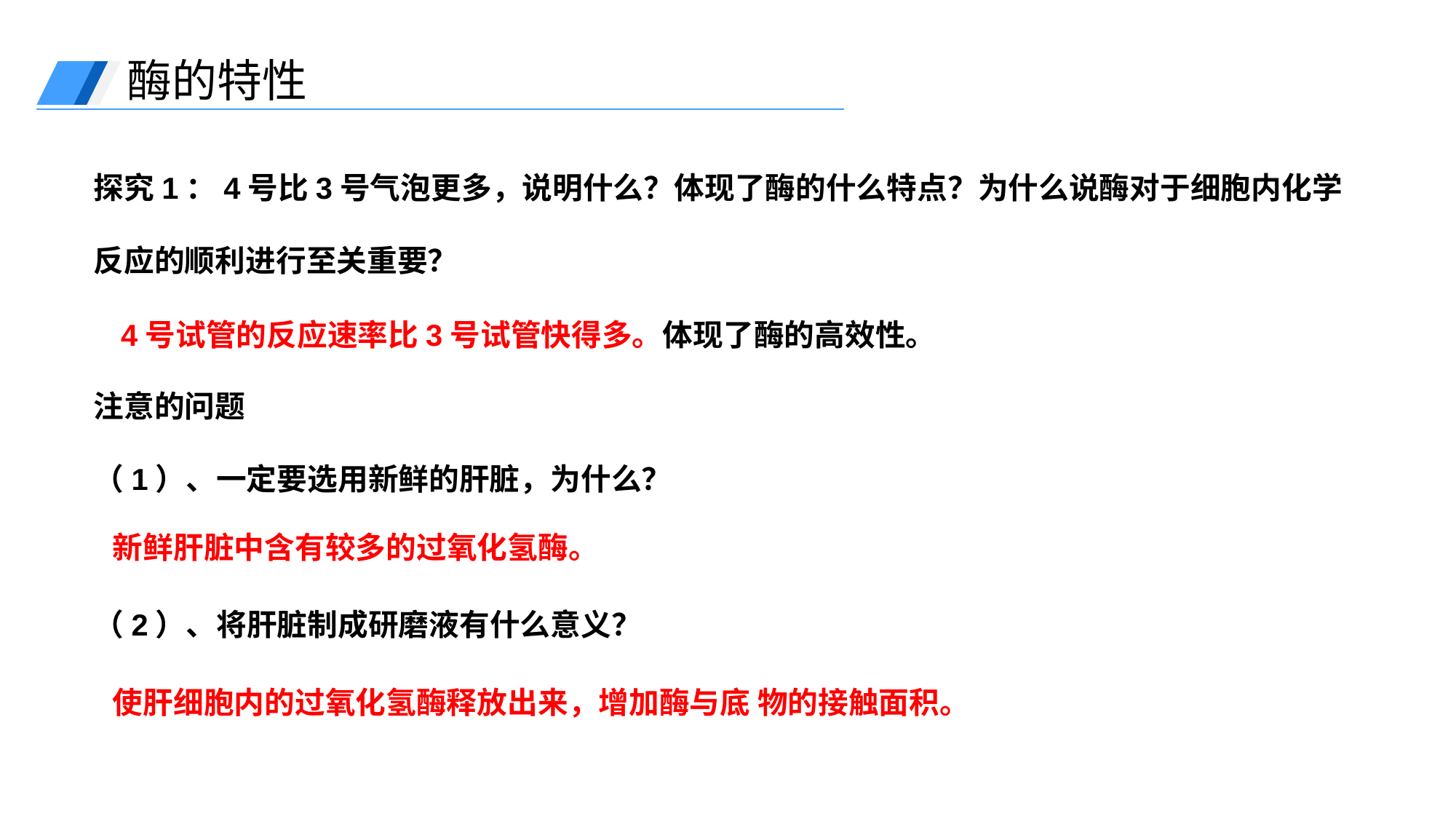

酶的特性

探究1：4号比3号气泡更多，说明什么？体现了酶的什么特点？为什么说酶对于细胞内化学反应的顺利进行至关重要？

注意的问题
（1）、一定要选用新鲜的肝脏，为什么？

（2）、将肝脏制成研磨液有什么意义？

      4号试管的反应速率比3号试管快得多。体现了酶的高效性。
     新鲜肝脏中含有较多的过氧化氢酶。
     使肝细胞内的过氧化氢酶释放出来，增加酶与底 物的接触面积。